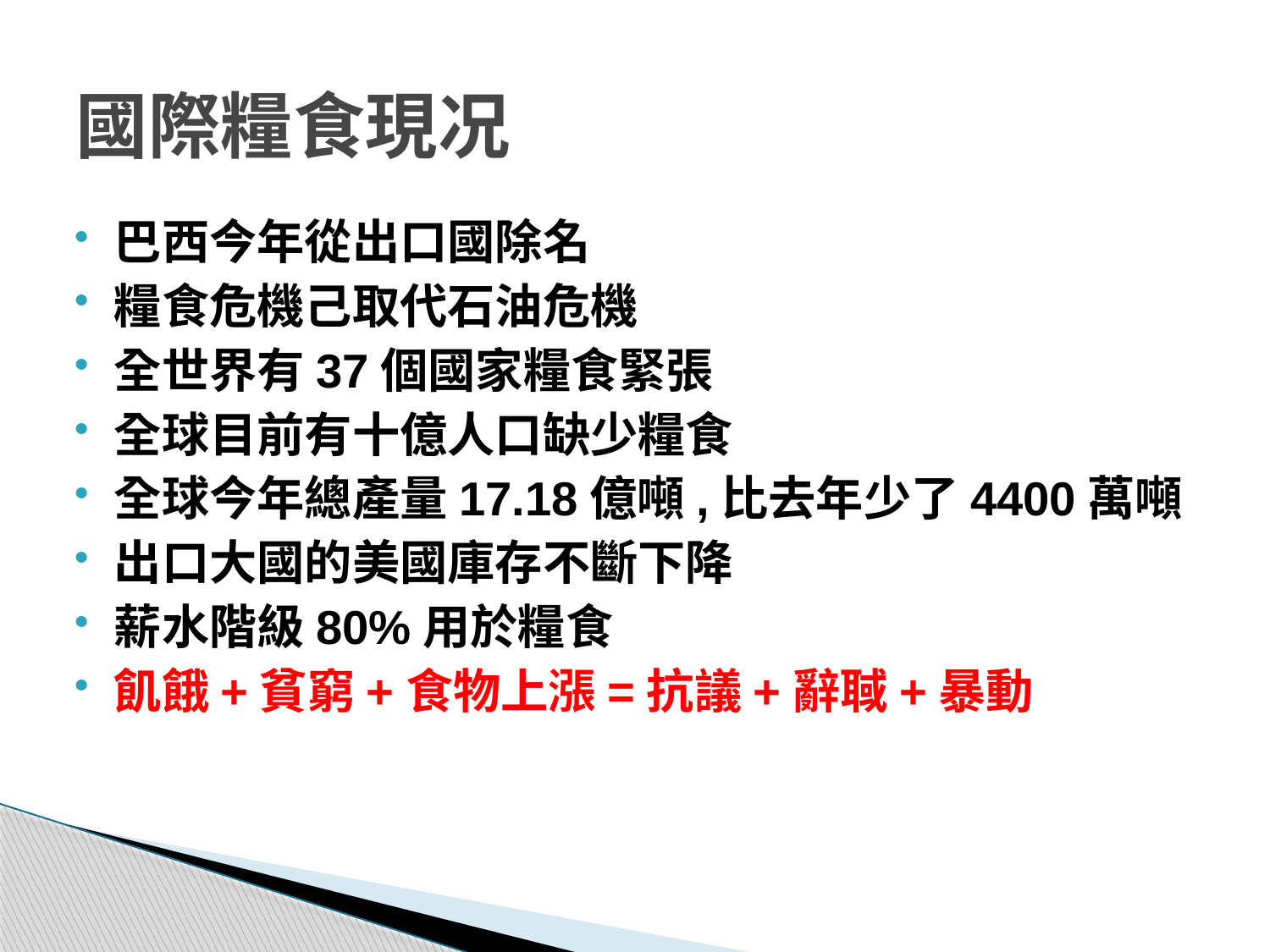

# 國際糧食現况
巴西今年從出口國除名
糧食危機己取代石油危機
全世界有37個國家糧食緊張
全球目前有十億人口缺少糧食
全球今年總產量17.18億噸,比去年少了4400萬噸
出口大國的美國庫存不斷下降
薪水階級80%用於糧食
飢餓+貧窮+食物上漲=抗議+辭聝+暴動